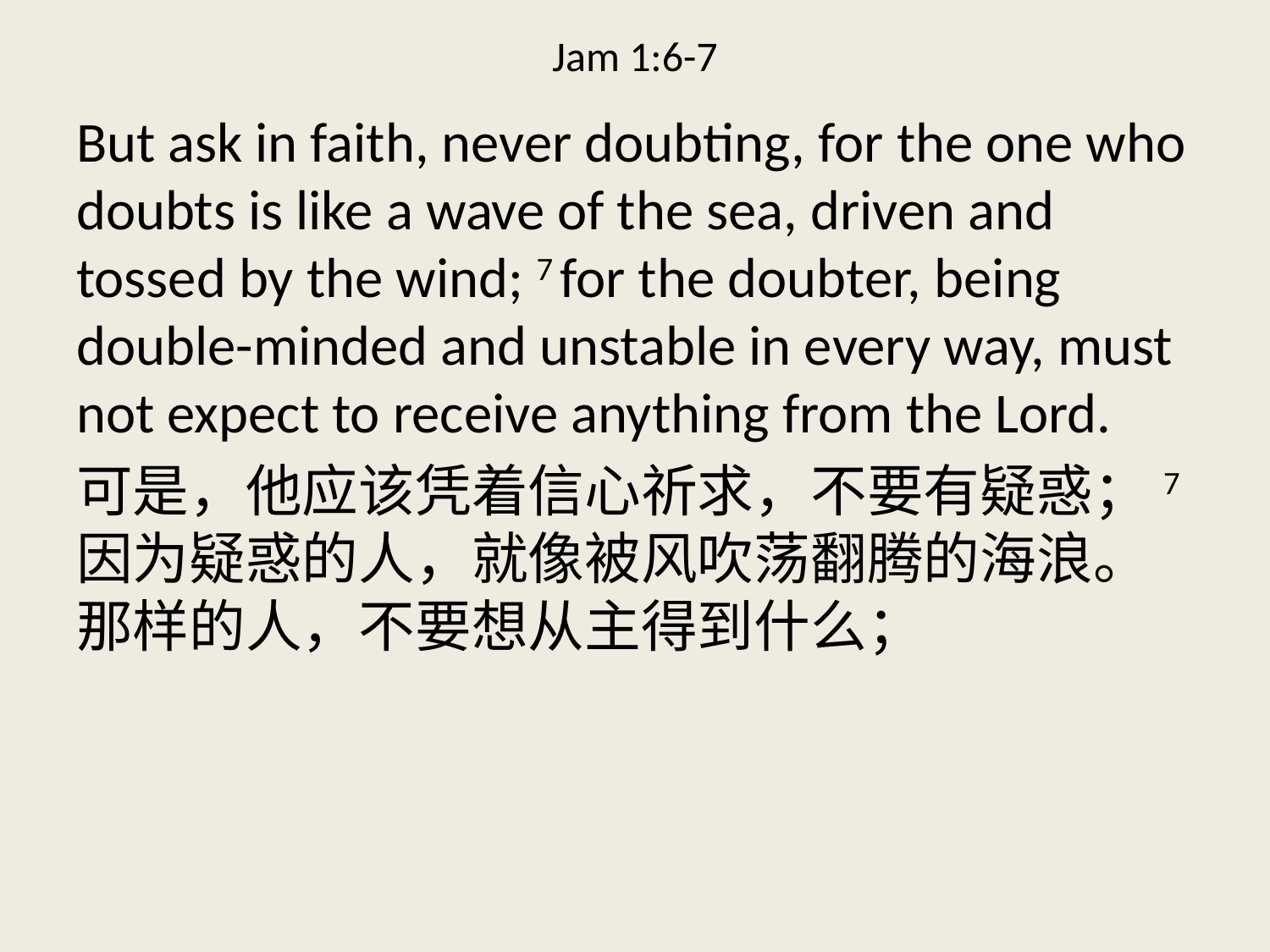

# Jam 1:6-7
But ask in faith, never doubting, for the one who doubts is like a wave of the sea, driven and tossed by the wind; 7 for the doubter, being double-minded and unstable in every way, must not expect to receive anything from the Lord.
可是，他应该凭着信心祈求，不要有疑惑；7因为疑惑的人，就像被风吹荡翻腾的海浪。那样的人，不要想从主得到什么；